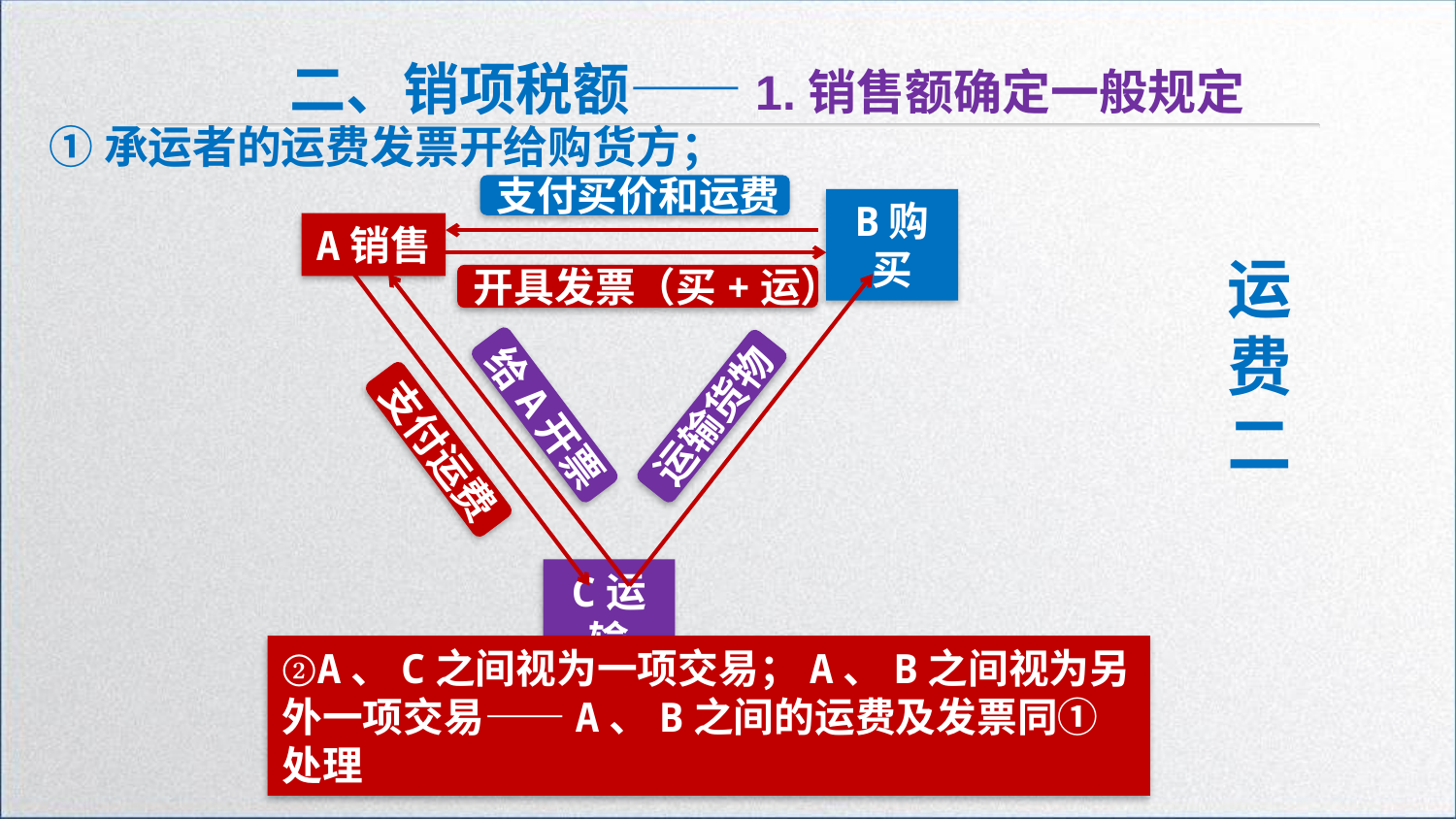

二、销项税额——1.销售额确定一般规定
 ①承运者的运费发票开给购货方；
支付买价和运费
A销售
B购买
运费二
开具发票（买+运）
给A开票
运输货物
支付运费
C运输
②A、C之间视为一项交易；A、B之间视为另外一项交易——A、B之间的运费及发票同①处理